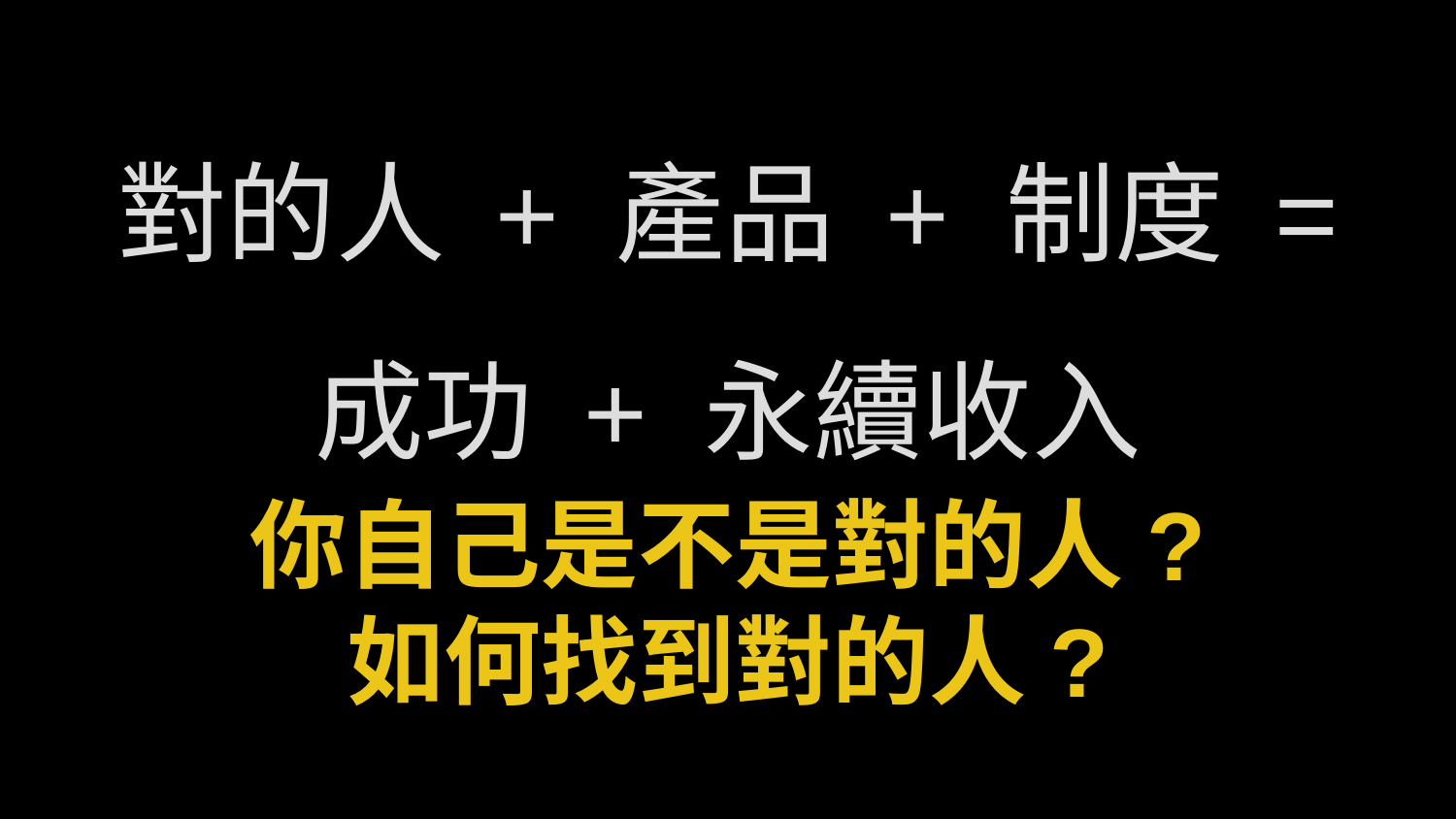

對的人 + 產品 + 制度 =
成功 + 永續收入
你自己是不是對的人?
如何找到對的人?